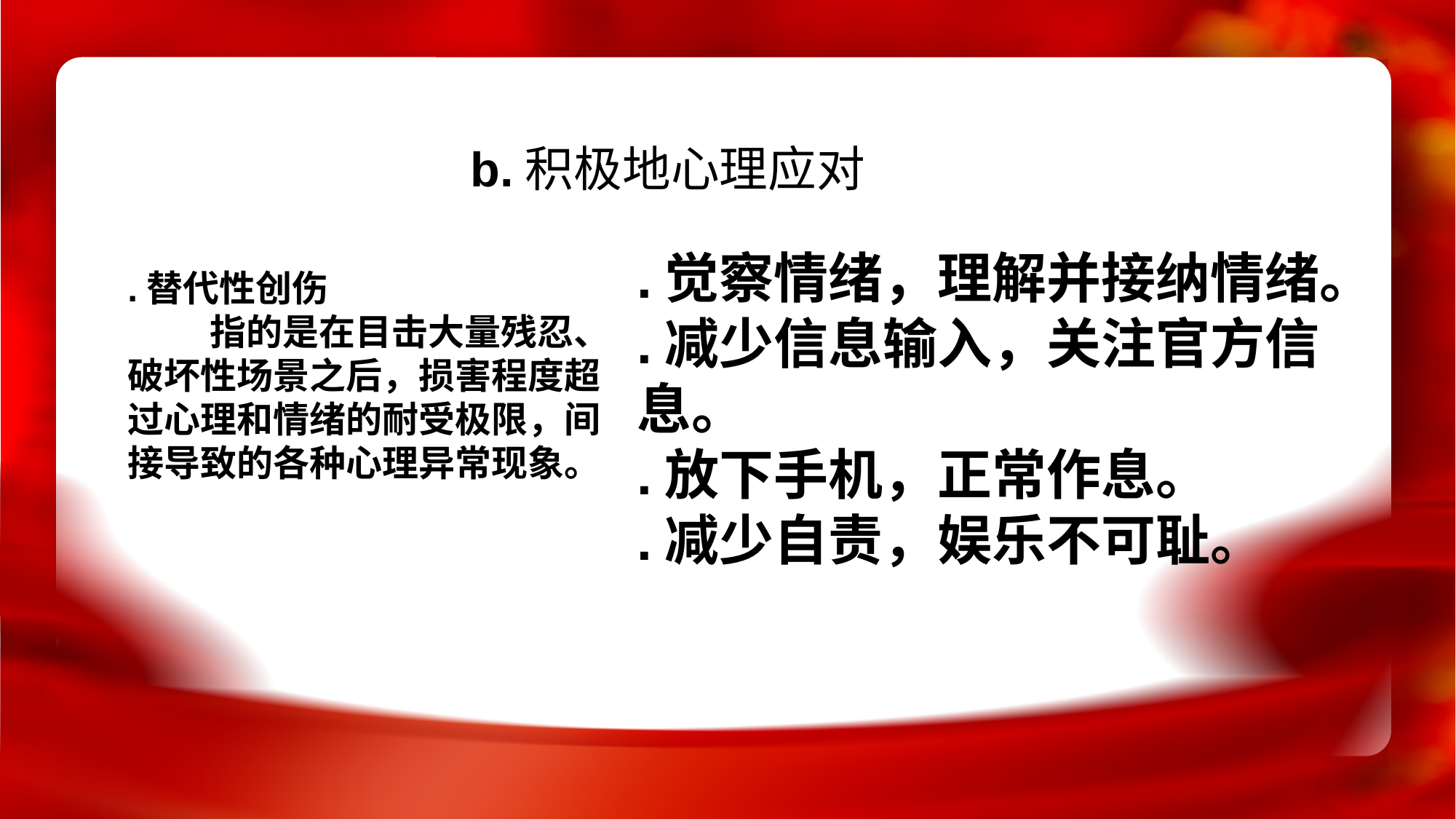

b.积极地心理应对
.觉察情绪，理解并接纳情绪。
.减少信息输入，关注官方信息。
.放下手机，正常作息。
.减少自责，娱乐不可耻。
.替代性创伤
         指的是在目击大量残忍、破坏性场景之后，损害程度超过心理和情绪的耐受极限，间接导致的各种心理异常现象。